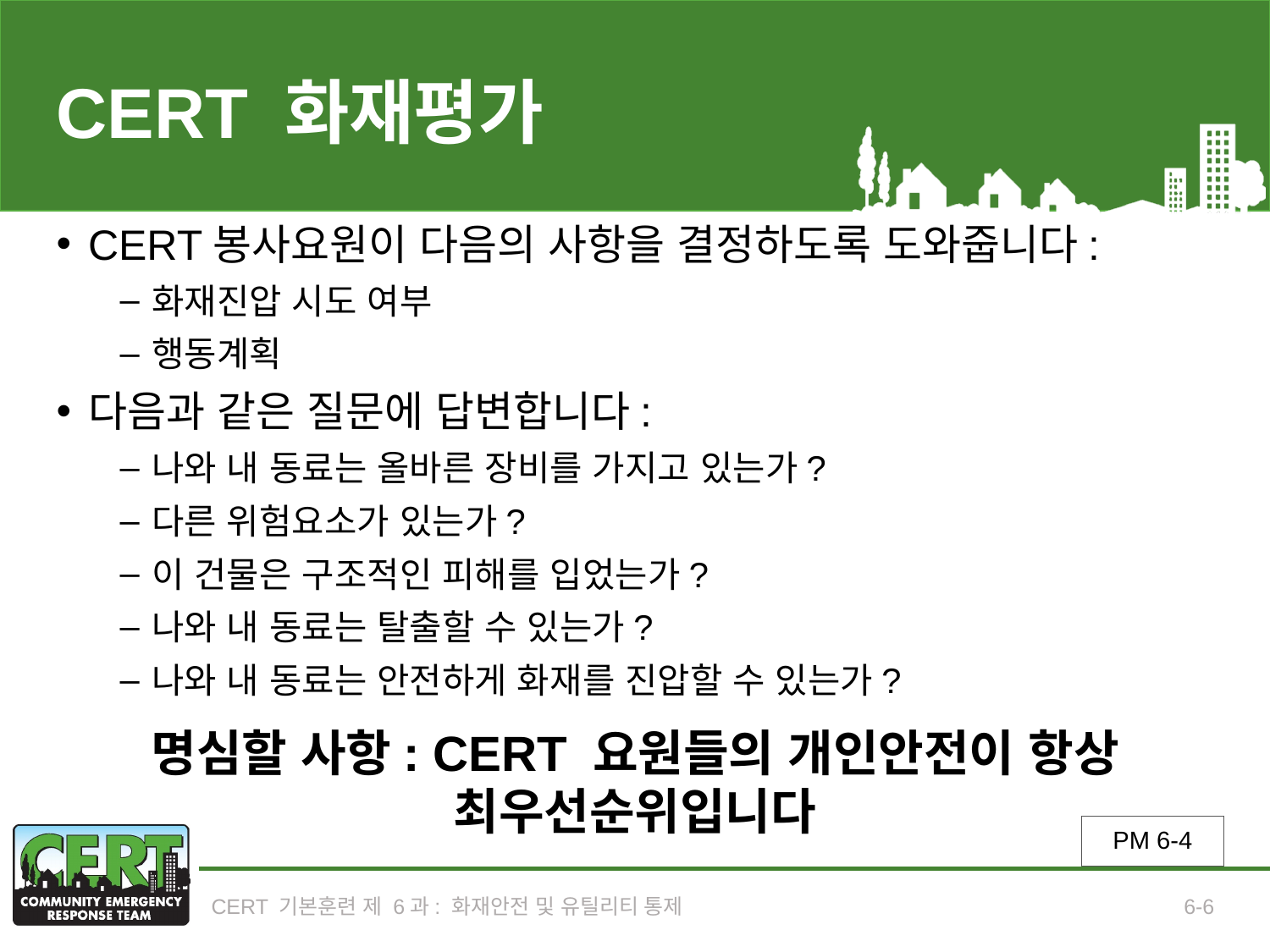

# CERT 화재평가
CERT봉사요원이 다음의 사항을 결정하도록 도와줍니다:
화재진압 시도 여부
행동계획
다음과 같은 질문에 답변합니다:
나와 내 동료는 올바른 장비를 가지고 있는가?
다른 위험요소가 있는가?
이 건물은 구조적인 피해를 입었는가?
나와 내 동료는 탈출할 수 있는가?
나와 내 동료는 안전하게 화재를 진압할 수 있는가?
명심할 사항: CERT 요원들의 개인안전이 항상 최우선순위입니다

PM 6-4
CERT 기본훈련 제 6과: 화재안전 및 유틸리티 통제
6-6